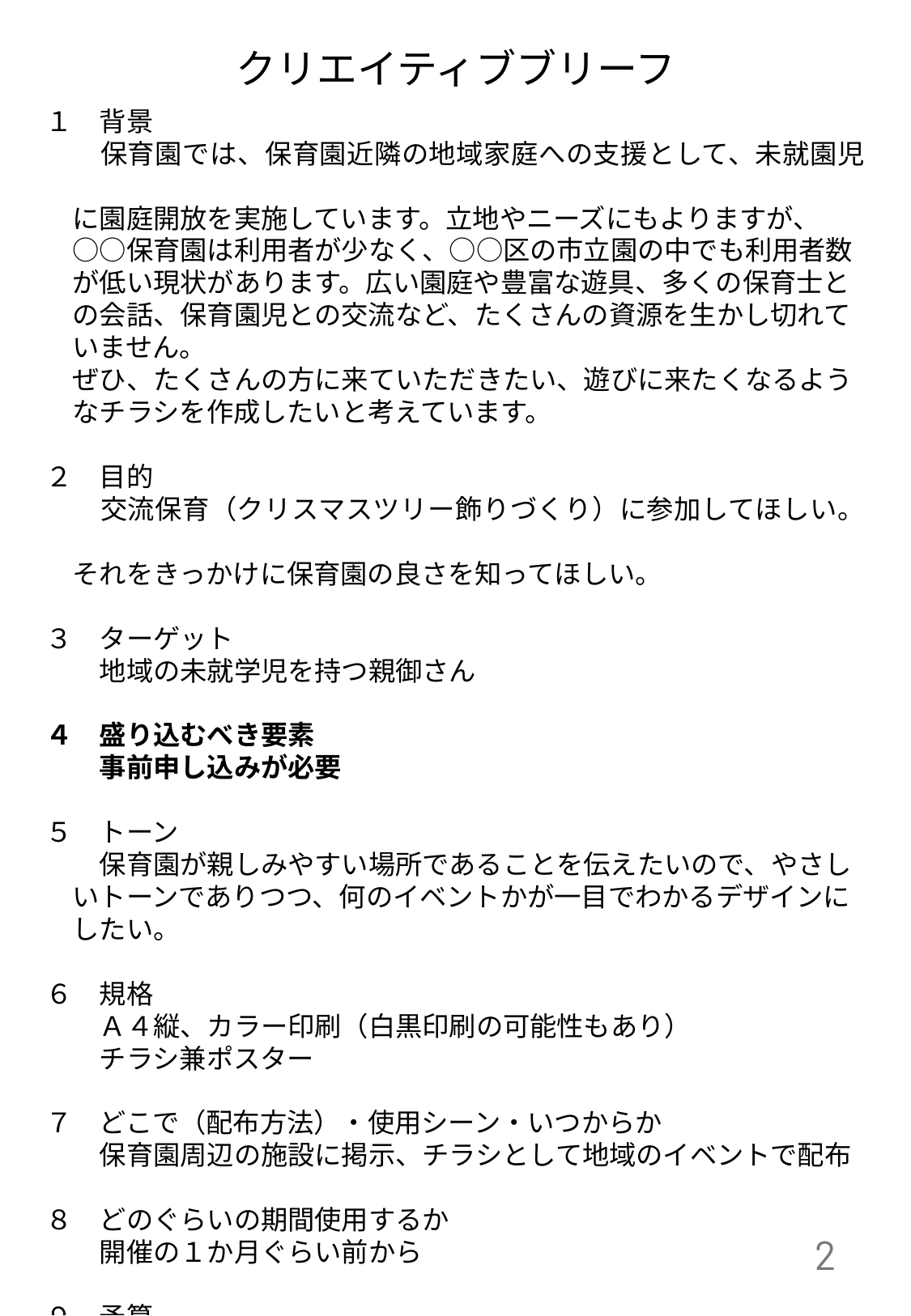

クリエイティブブリーフ
１　背景
　　保育園では、保育園近隣の地域家庭への支援として、未就園児
　に園庭開放を実施しています。立地やニーズにもよりますが、
　○○保育園は利用者が少なく、○○区の市立園の中でも利用者数
　が低い現状があります。広い園庭や豊富な遊具、多くの保育士と
　の会話、保育園児との交流など、たくさんの資源を生かし切れて
　いません。
　ぜひ、たくさんの方に来ていただきたい、遊びに来たくなるよう
　なチラシを作成したいと考えています。

２　目的
　　交流保育（クリスマスツリー飾りづくり）に参加してほしい。
　それをきっかけに保育園の良さを知ってほしい。

３　ターゲット
　　地域の未就学児を持つ親御さん

４　盛り込むべき要素
　　事前申し込みが必要

５　トーン
　　保育園が親しみやすい場所であることを伝えたいので、やさし
　いトーンでありつつ、何のイベントかが一目でわかるデザインに
　したい。

６　規格
　　Ａ４縦、カラー印刷（白黒印刷の可能性もあり）
　　チラシ兼ポスター

７　どこで（配布方法）・使用シーン・いつからか
　　保育園周辺の施設に掲示、チラシとして地域のイベントで配布

８　どのぐらいの期間使用するか
　　開催の１か月ぐらい前から

９　予算
　　印刷費のみ
2